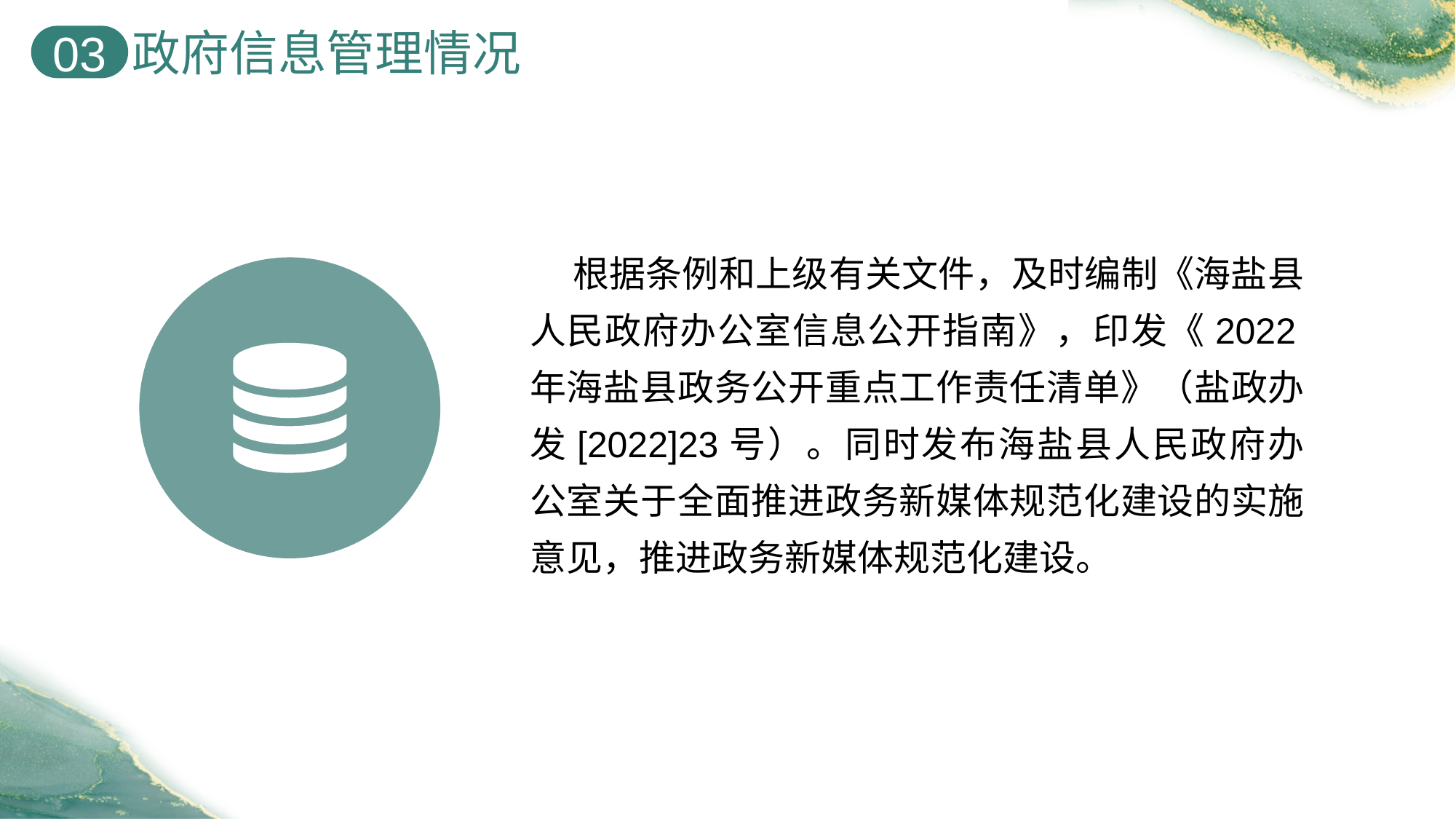

政府信息管理情况
03
    根据条例和上级有关文件，及时编制《海盐县人民政府办公室信息公开指南》，印发《2022年海盐县政务公开重点工作责任清单》（盐政办发[2022]23号）。同时发布海盐县人民政府办公室关于全面推进政务新媒体规范化建设的实施意见，推进政务新媒体规范化建设。